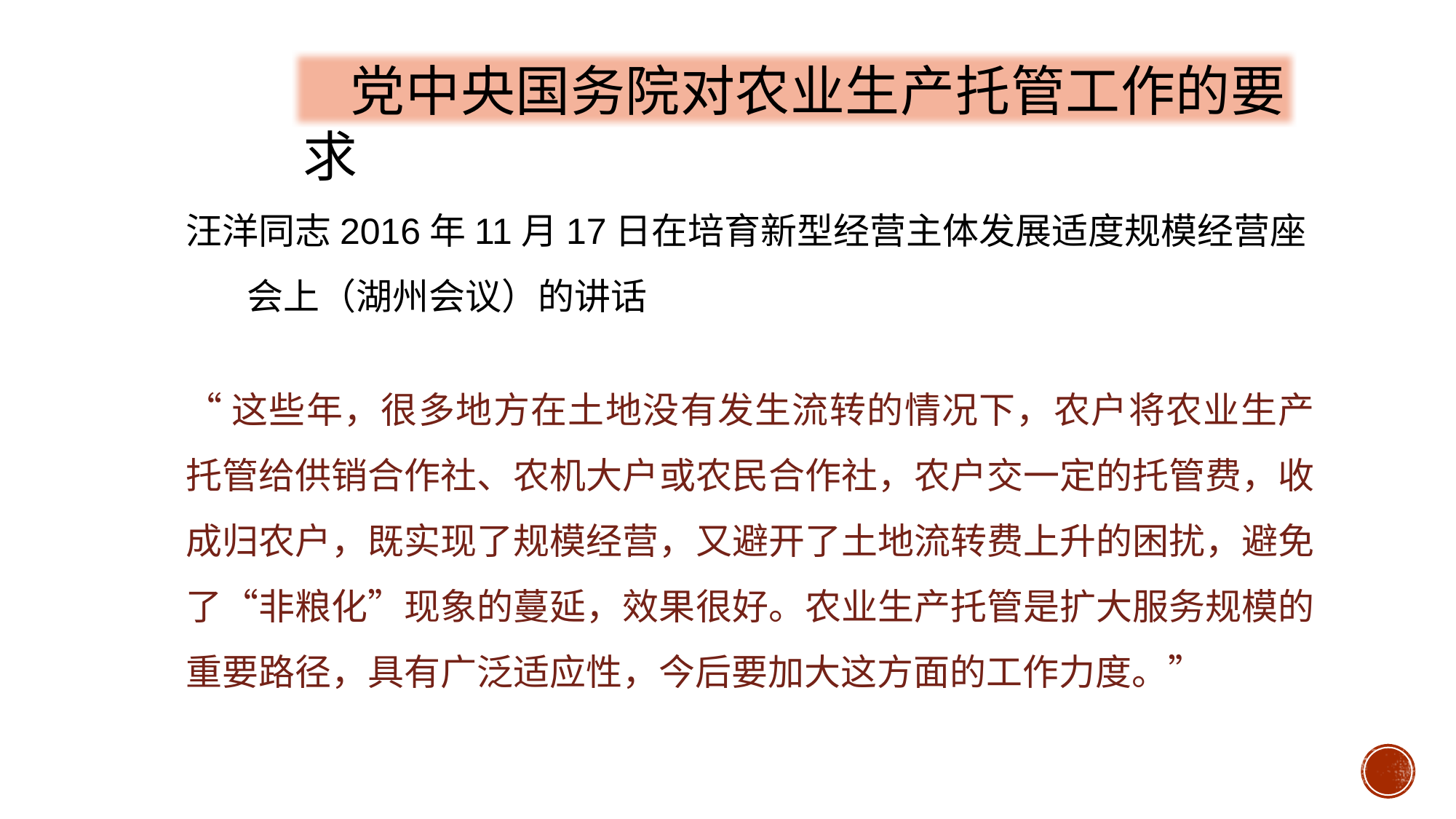

党中央国务院对农业生产托管工作的要求
汪洋同志2016年11月17日在培育新型经营主体发展适度规模经营座会上（湖州会议）的讲话
“这些年，很多地方在土地没有发生流转的情况下，农户将农业生产托管给供销合作社、农机大户或农民合作社，农户交一定的托管费，收成归农户，既实现了规模经营，又避开了土地流转费上升的困扰，避免了“非粮化”现象的蔓延，效果很好。农业生产托管是扩大服务规模的重要路径，具有广泛适应性，今后要加大这方面的工作力度。”